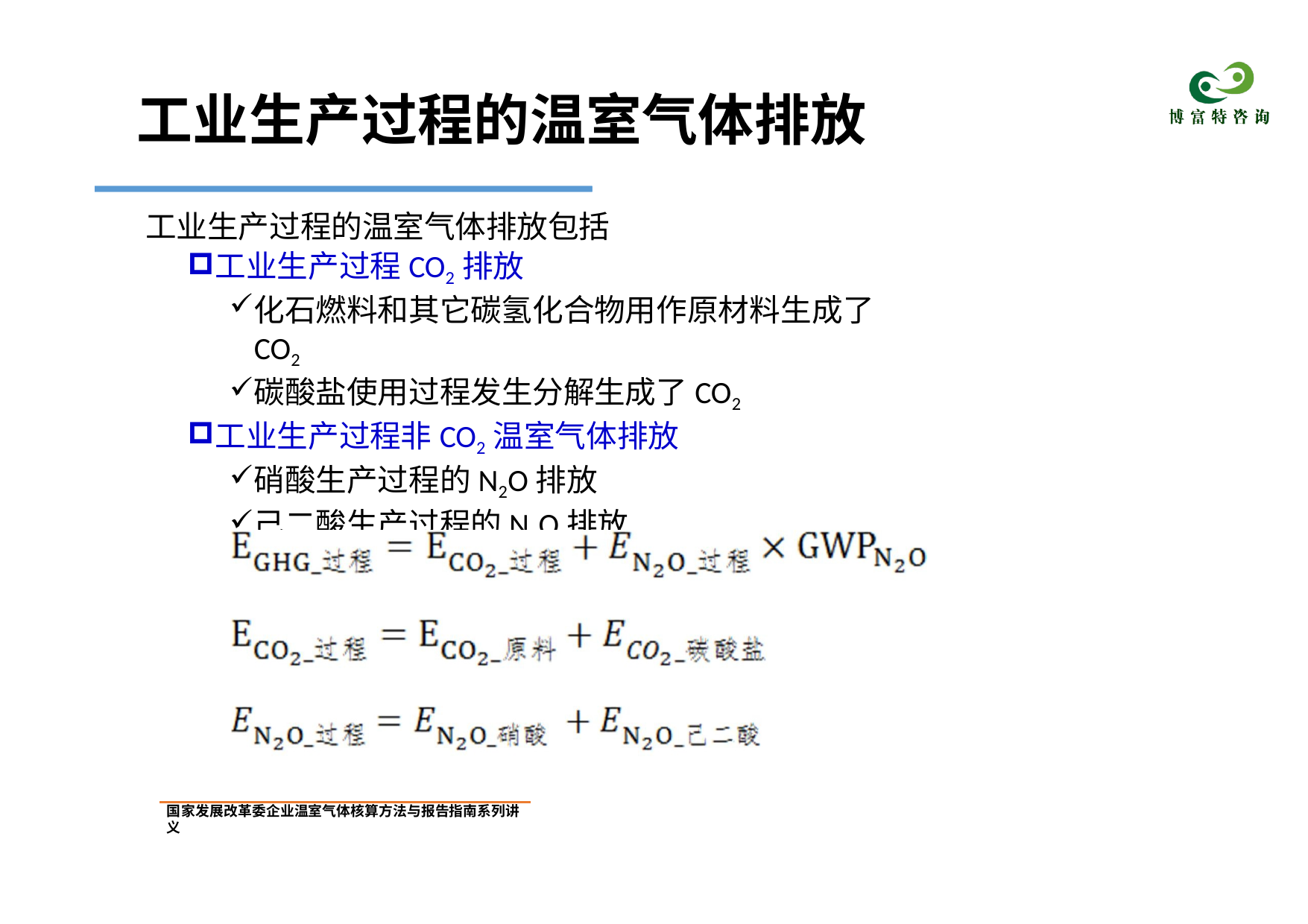

# 工业生产过程的温室气体排放
工业生产过程的温室气体排放包括
工业生产过程CO2排放
化石燃料和其它碳氢化合物用作原材料生成了CO2
碳酸盐使用过程发生分解生成了CO2
工业生产过程非CO2温室气体排放
硝酸生产过程的N2O排放
己二酸生产过程的N2O排放

国家发展改革委企业温室气体核算方法与报告指南系列讲义